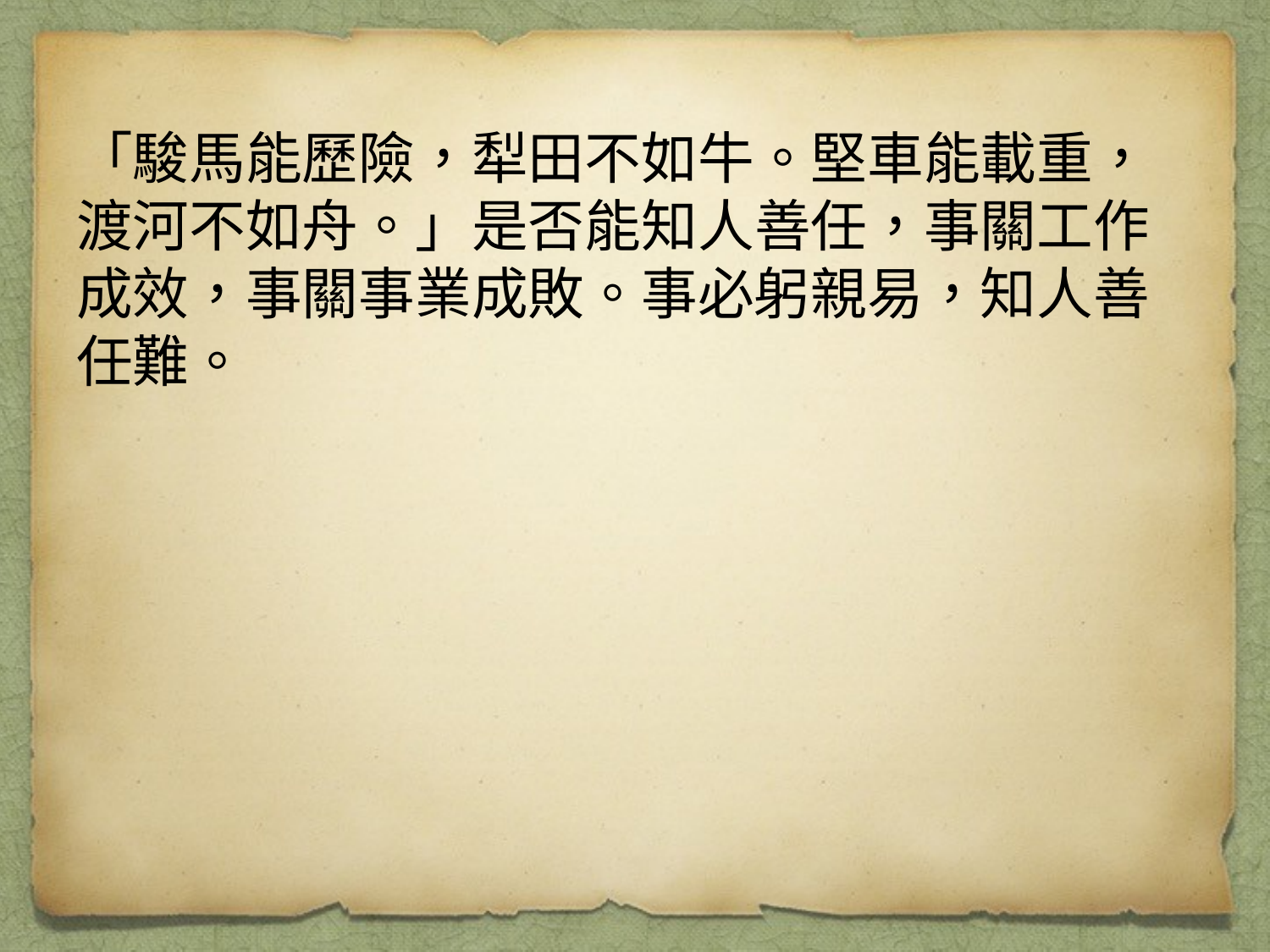

#
「駿馬能歷險，犁田不如牛。堅車能載重，渡河不如舟。」是否能知人善任，事關工作成效，事關事業成敗。事必躬親易，知人善任難。